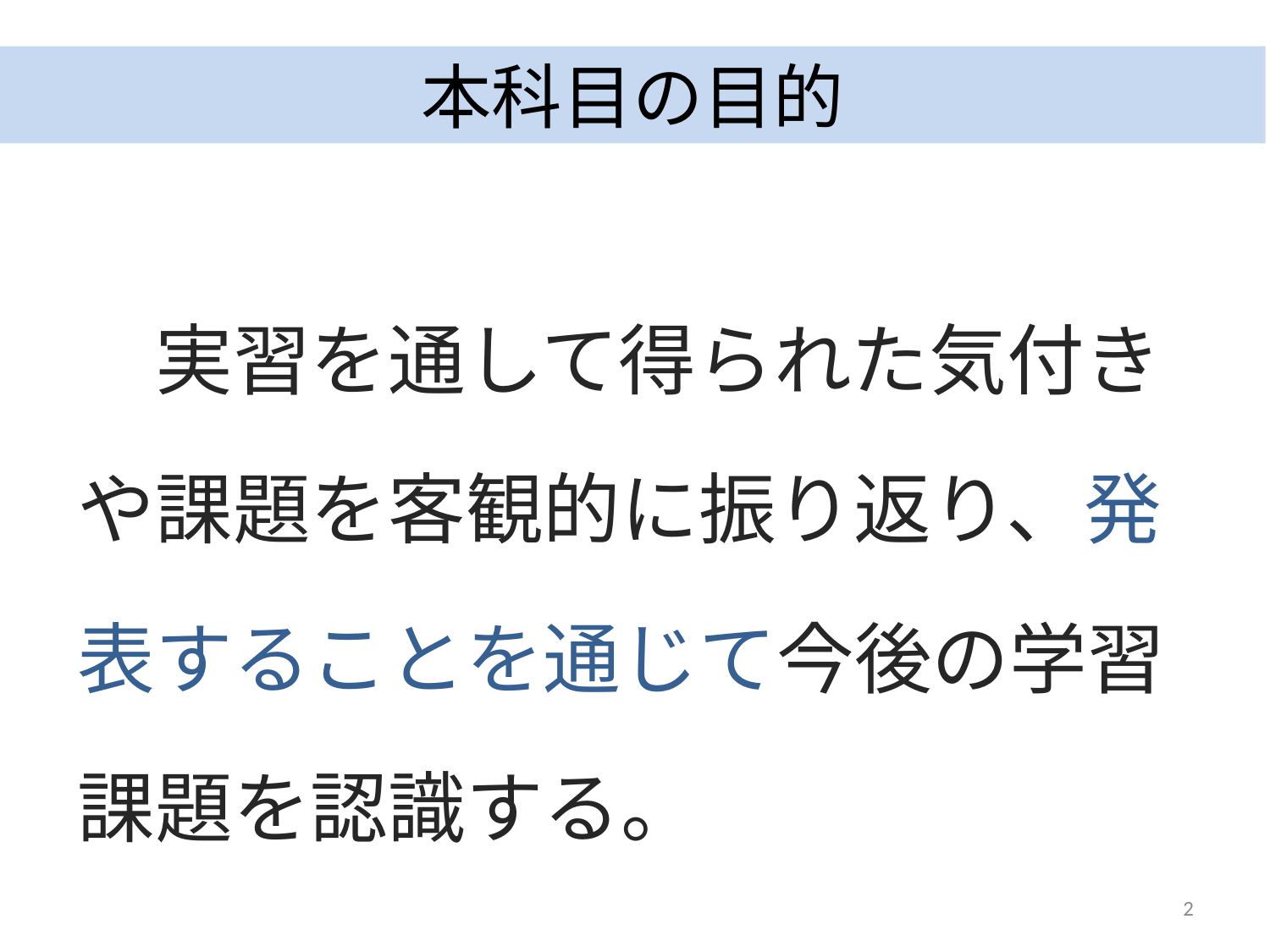

本科目の目的

　実習を通して得られた気付きや課題を客観的に振り返り、発表することを通じて今後の学習課題を認識する。
2